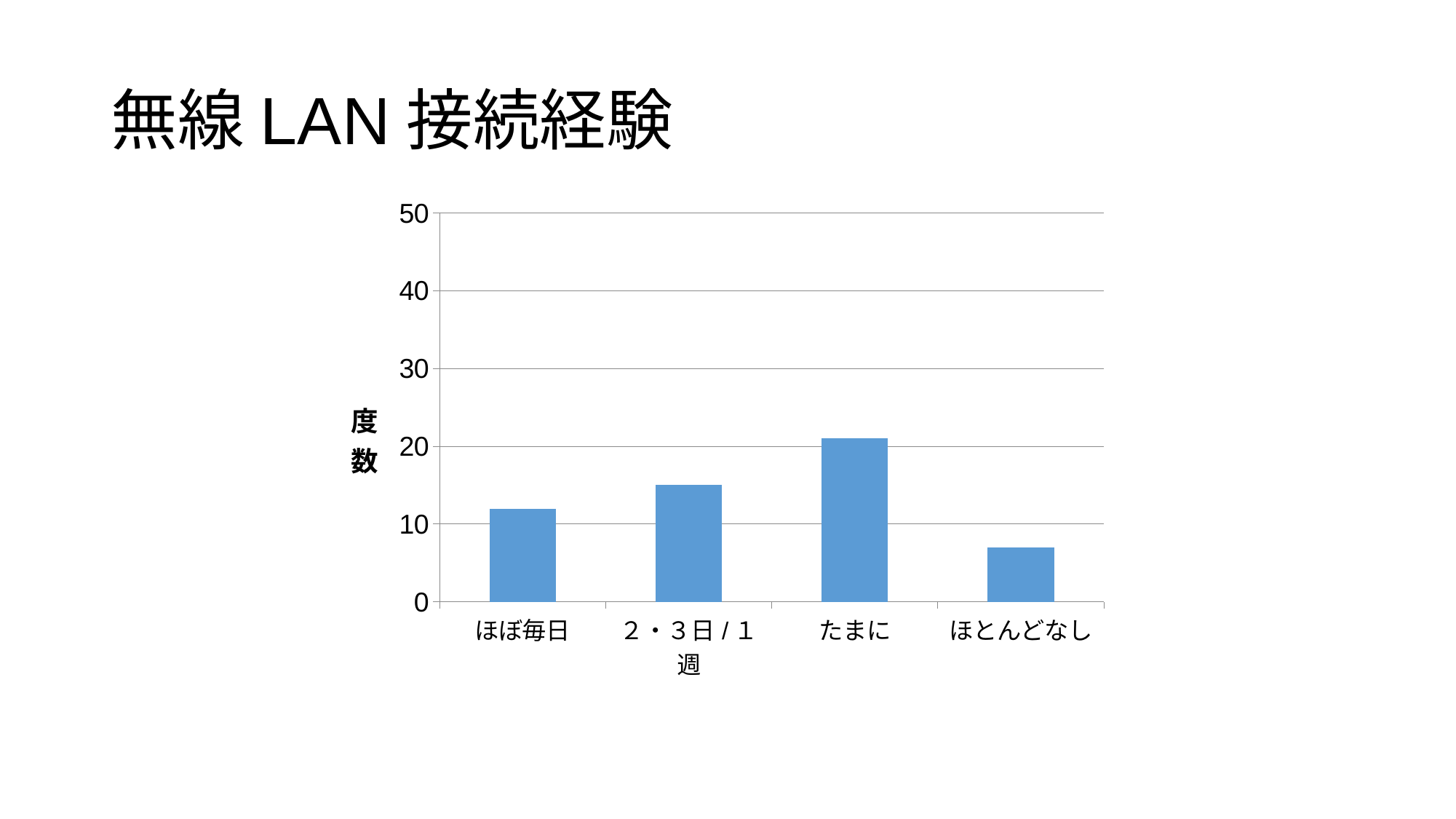

# 無線LAN接続経験

### Chart

| Category |  |
|---|---|
| ほぼ毎日 | 12.0 |
| ２・３日/１週 | 15.0 |
| たまに | 21.0 |
| ほとんどなし | 7.0 |